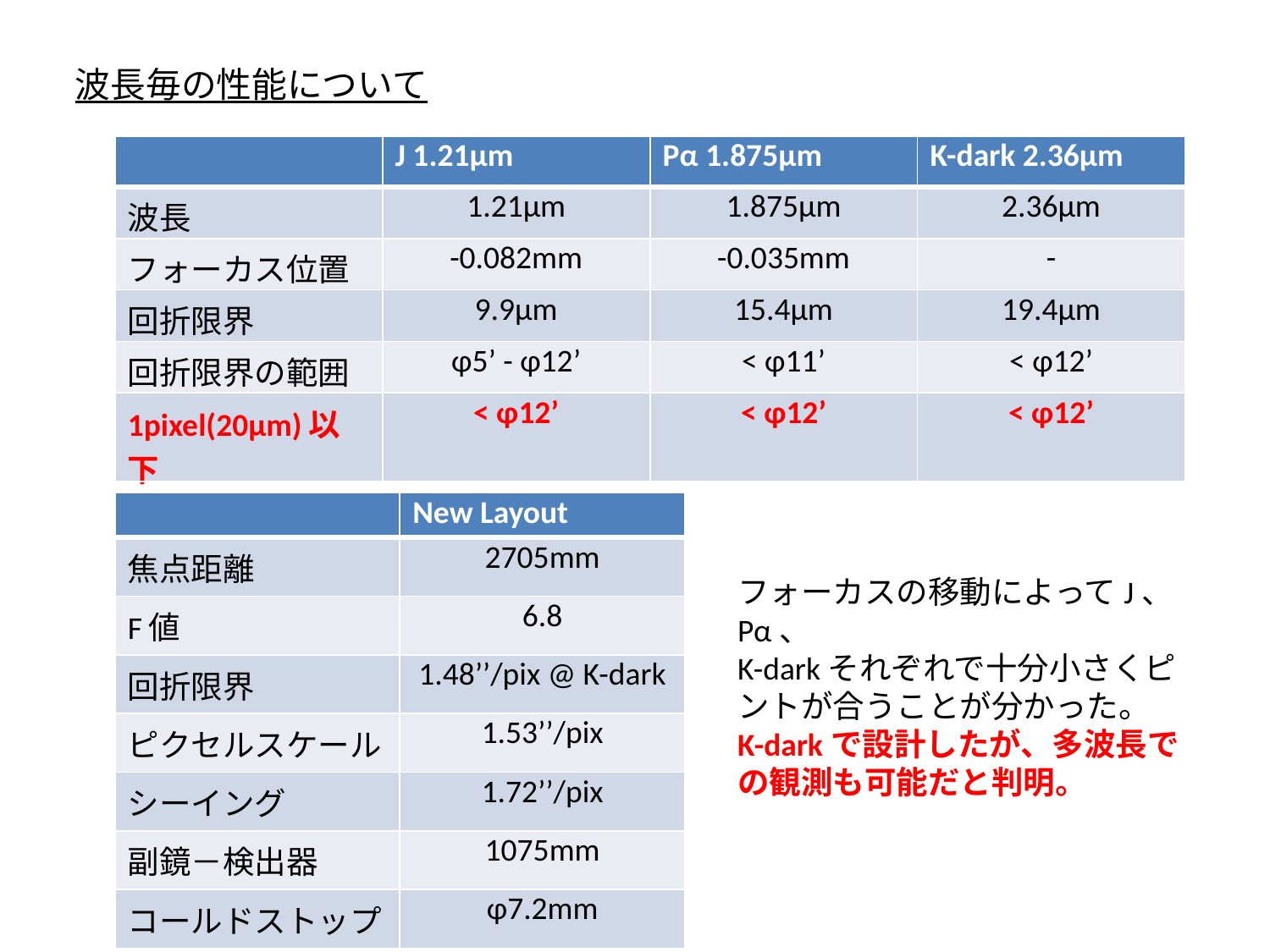

波長毎の性能について
|  | J 1.21μm | Pα 1.875μm | K-dark 2.36μm |
| --- | --- | --- | --- |
| 波長 | 1.21μm | 1.875μm | 2.36μm |
| フォーカス位置 | -0.082mm | -0.035mm | - |
| 回折限界 | 9.9μm | 15.4μm | 19.4μm |
| 回折限界の範囲 | φ5’ - φ12’ | < φ11’ | < φ12’ |
| 1pixel(20μm)以下 | < φ12’ | < φ12’ | < φ12’ |
|  | New Layout |
| --- | --- |
| 焦点距離 | 2705mm |
| F値 | 6.8 |
| 回折限界 | 1.48’’/pix @ K-dark |
| ピクセルスケール | 1.53’’/pix |
| シーイング | 1.72’’/pix |
| 副鏡－検出器 | 1075mm |
| コールドストップ | φ7.2mm |
フォーカスの移動によってJ、Pα、
K-darkそれぞれで十分小さくピントが合うことが分かった。
K-darkで設計したが、多波長での観測も可能だと判明。